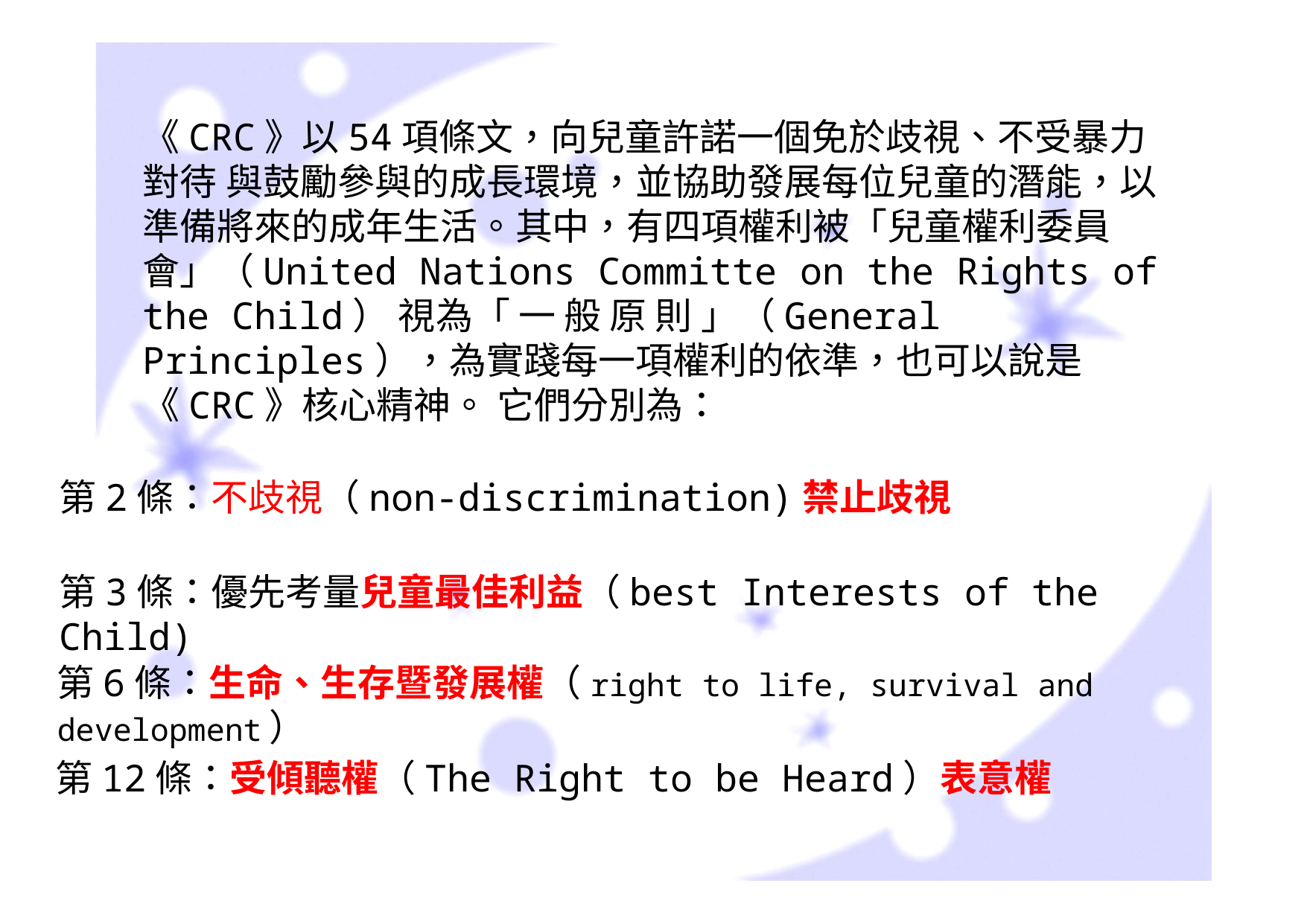

《CRC》以54項條文，向兒童許諾一個免於歧視、不受暴力對待 與鼓勵參與的成長環境，並協助發展每位兒童的潛能，以準備將來的成年生活。其中，有四項權利被「兒童權利委員會」（United Nations Committe on the Rights of the Child） 視為「 一 般 原 則 」（General Principles），為實踐每一項權利的依準，也可以說是《CRC》核心精神。 它們分別為：
第2條：不歧視（non-discrimination)禁止歧視
第3條：優先考量兒童最佳利益（best Interests of the Child)
第6條：生命、生存暨發展權（right to life, survival and development）
第12條：受傾聽權（The Right to be Heard）表意權